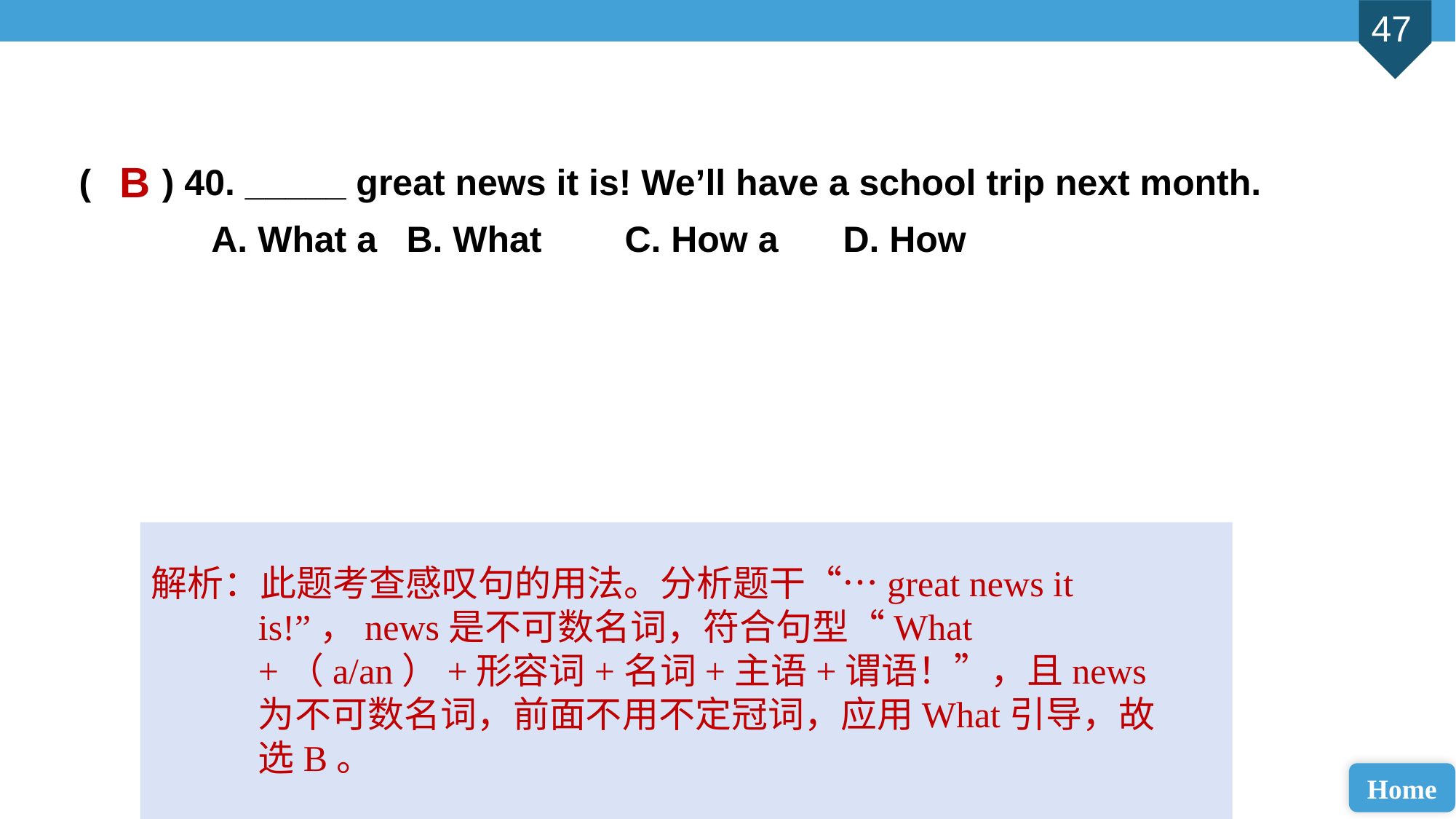

(       ) 40. _____ great news it is! We’ll have a school trip next month.
             A. What a 	B. What 	C. How a 	D. How
B

解析：此题考查感叹句的用法。分析题干“…great news it is!”，news是不可数名词，符合句型“What +（a/an）+形容词+名词+主语+谓语！”，且news为不可数名词，前面不用不定冠词，应用What引导，故选B。